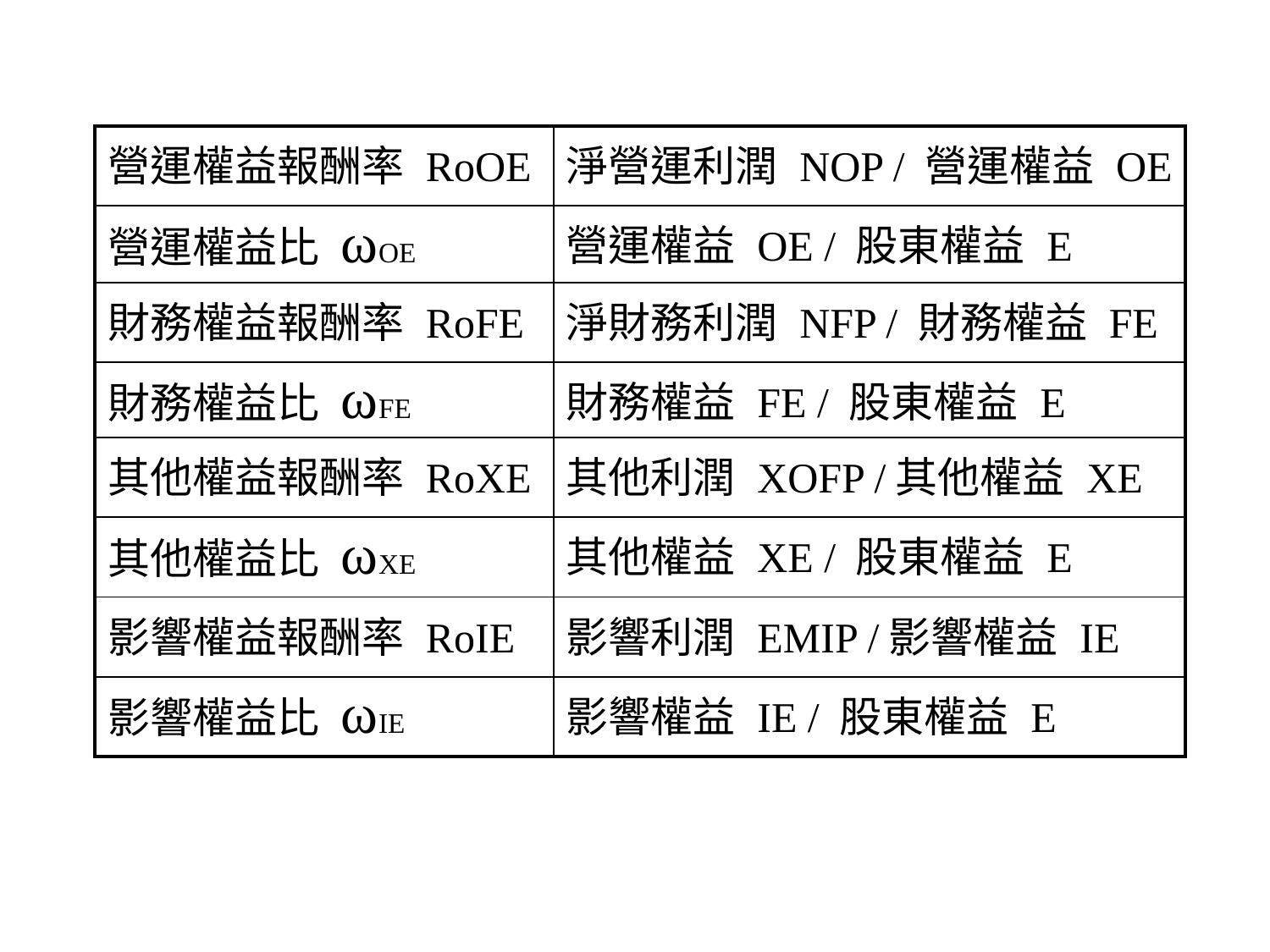

| 營運權益報酬率 RoOE | 淨營運利潤 NOP / 營運權益 OE |
| --- | --- |
| 營運權益比 ωOE | 營運權益 OE / 股東權益 E |
| 財務權益報酬率 RoFE | 淨財務利潤 NFP / 財務權益 FE |
| 財務權益比 ωFE | 財務權益 FE / 股東權益 E |
| 其他權益報酬率 RoXE | 其他利潤 XOFP /其他權益 XE |
| 其他權益比 ωXE | 其他權益 XE / 股東權益 E |
| 影響權益報酬率 RoIE | 影響利潤 EMIP /影響權益 IE |
| 影響權益比 ωIE | 影響權益 IE / 股東權益 E |